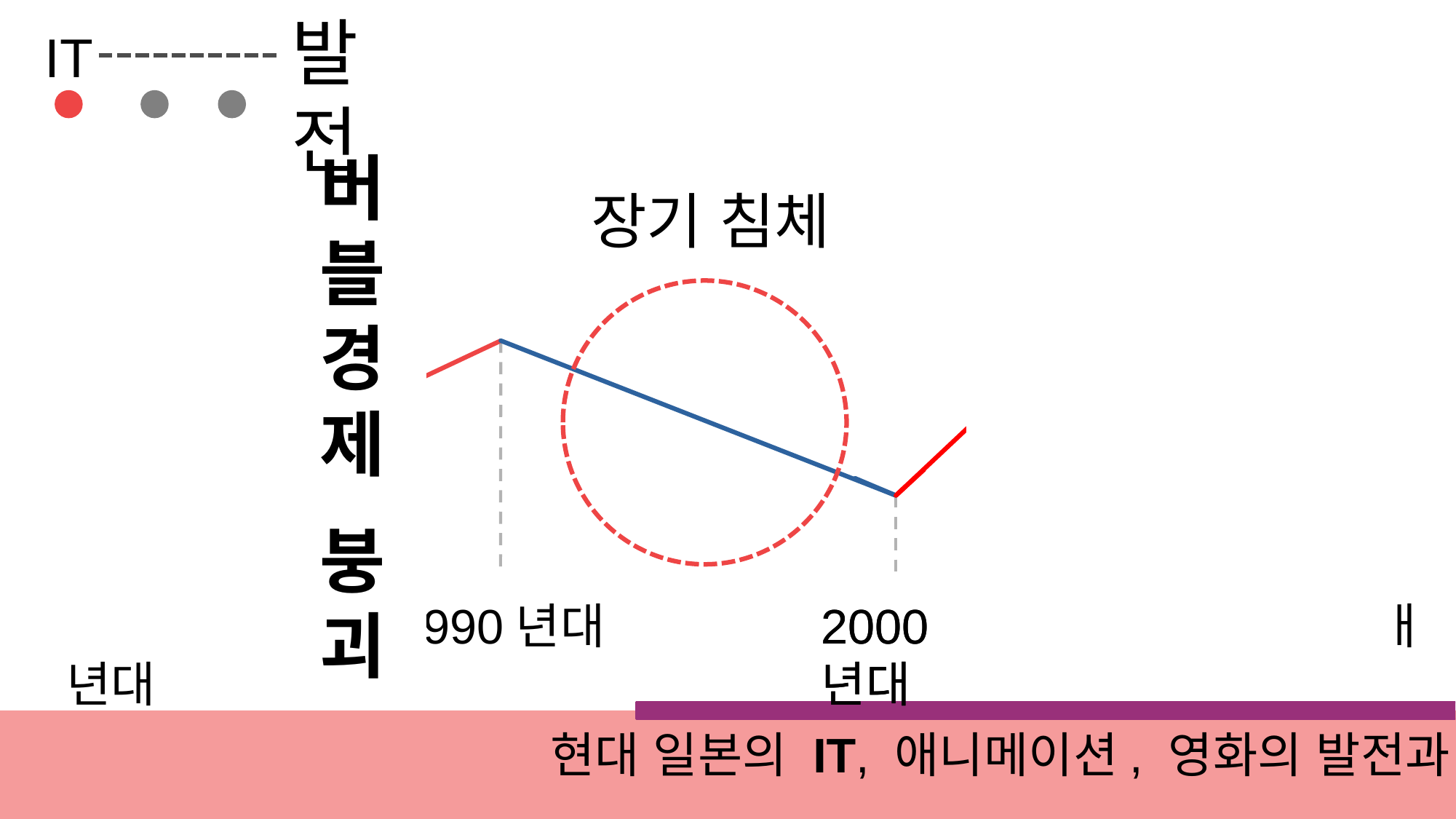

발전
IT

버
블
경
제

붕
괴
장기 침체

1980년대
1990년대
2000년대
2000년대
2010년대

현대 일본의 IT, 애니메이션, 영화의 발전과 현황